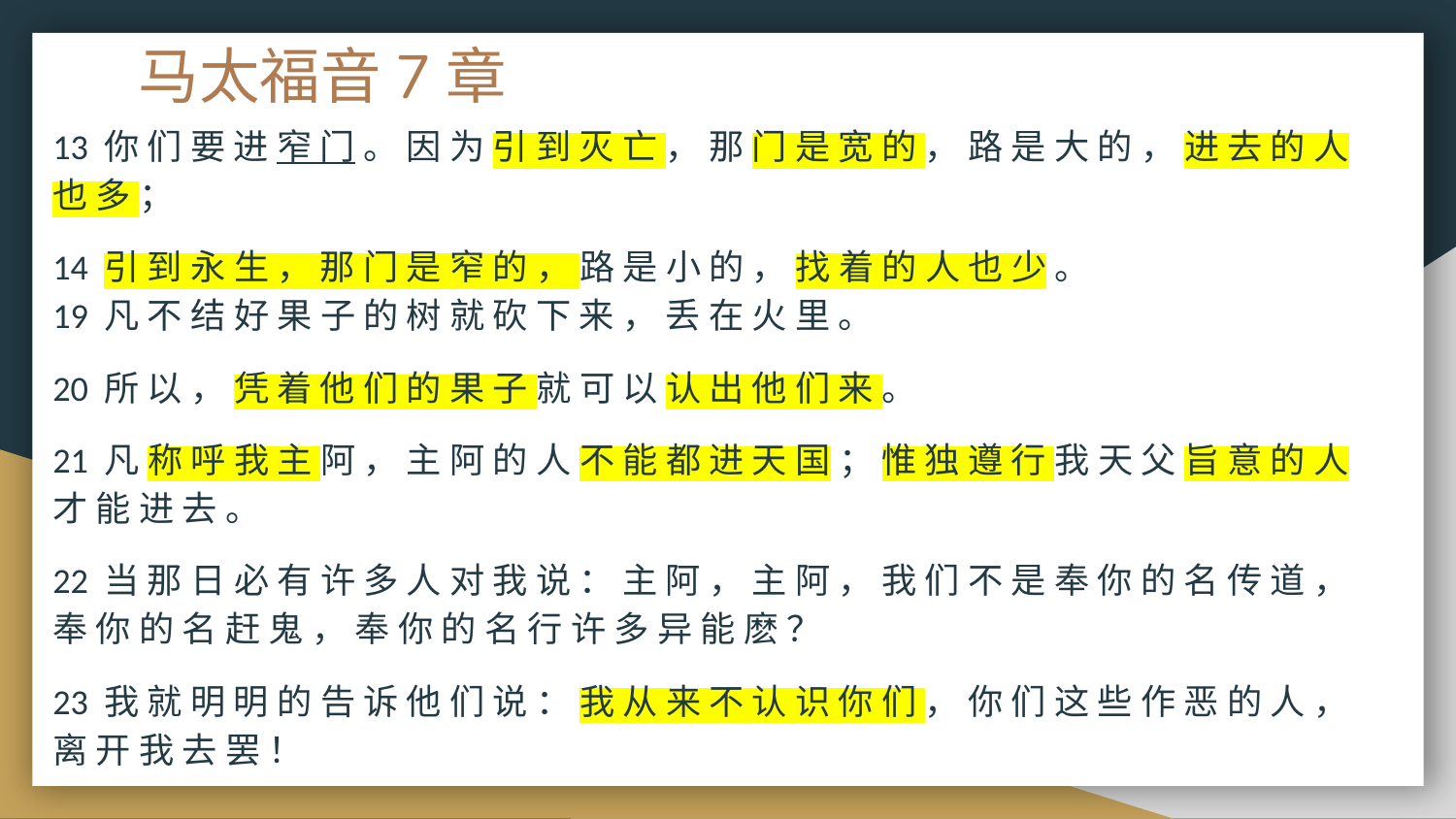

# 马太福音7章
13 你 们 要 进 窄 门 。 因 为 引 到 灭 亡 ， 那 门 是 宽 的 ， 路 是 大 的 ， 进 去 的 人 也 多 ；
14 引 到 永 生 ， 那 门 是 窄 的 ， 路 是 小 的 ， 找 着 的 人 也 少 。
19 凡 不 结 好 果 子 的 树 就 砍 下 来 ， 丢 在 火 里 。
20 所 以 ， 凭 着 他 们 的 果 子 就 可 以 认 出 他 们 来 。
21 凡 称 呼 我 主 阿 ， 主 阿 的 人 不 能 都 进 天 国 ； 惟 独 遵 行 我 天 父 旨 意 的 人 才 能 进 去 。
22 当 那 日 必 有 许 多 人 对 我 说 ： 主 阿 ， 主 阿 ， 我 们 不 是 奉 你 的 名 传 道 ， 奉 你 的 名 赶 鬼 ， 奉 你 的 名 行 许 多 异 能 麽 ？
23 我 就 明 明 的 告 诉 他 们 说 ： 我 从 来 不 认 识 你 们 ， 你 们 这 些 作 恶 的 人 ， 离 开 我 去 罢 ！